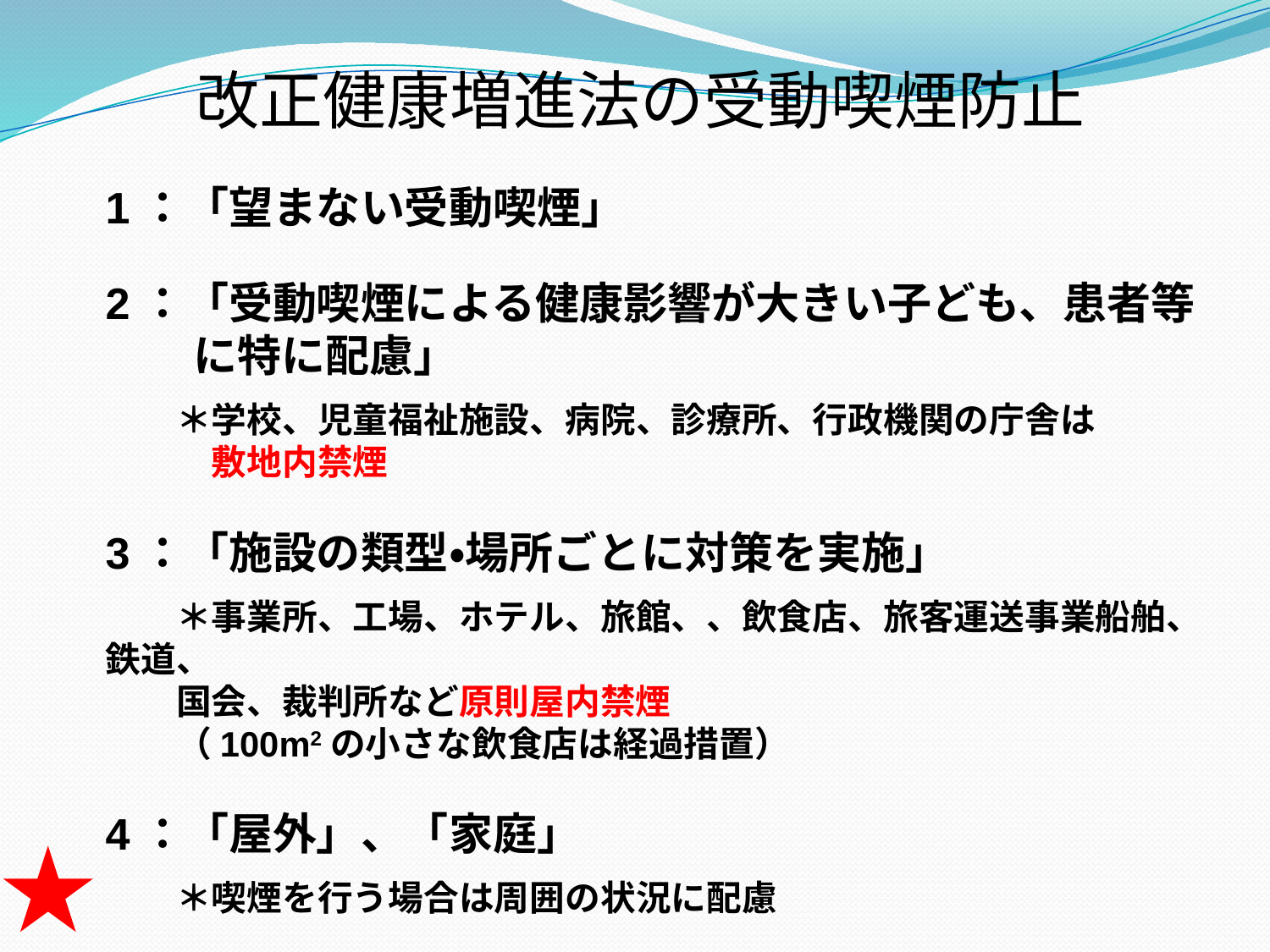

# 改正健康増進法の受動喫煙防止
1：「望まない受動喫煙」

2：「受動喫煙による健康影響が大きい子ども、患者等
　　に特に配慮」

　　＊学校、児童福祉施設、病院、診療所、行政機関の庁舎は
　　　敷地内禁煙

3：「施設の類型•場所ごとに対策を実施」

　　＊事業所、工場、ホテル、旅館、、飲食店、旅客運送事業船舶、鉄道、
　　国会、裁判所など原則屋内禁煙
　　（100m2の小さな飲食店は経過措置）

4：「屋外」、「家庭」

　　＊喫煙を行う場合は周囲の状況に配慮